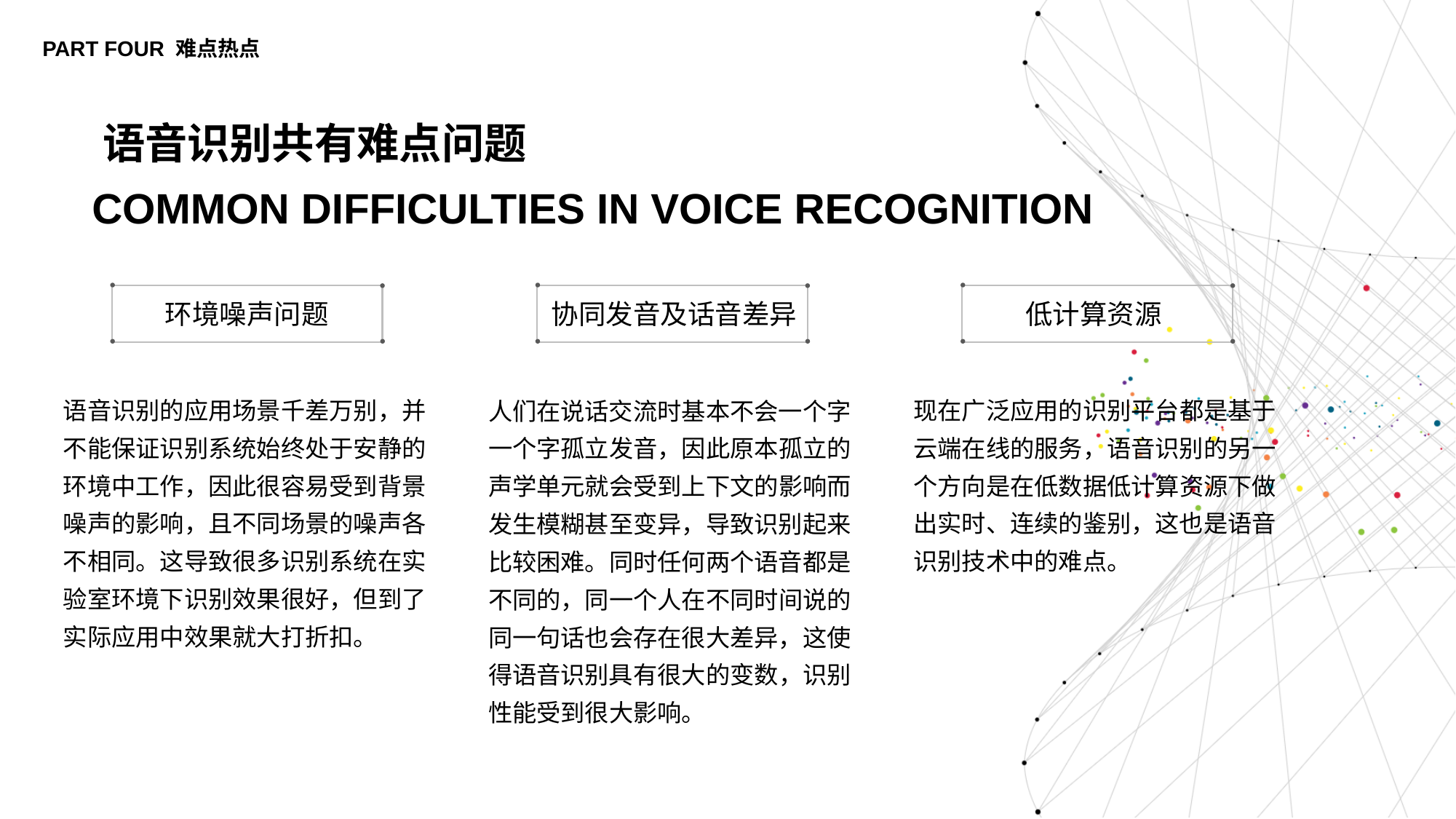

PART FOUR 难点热点
语音识别共有难点问题
COMMON DIFFICULTIES IN VOICE RECOGNITION

环境噪声问题

协同发音及话音差异

低计算资源
语音识别的应用场景千差万别，并不能保证识别系统始终处于安静的环境中工作，因此很容易受到背景噪声的影响，且不同场景的噪声各不相同。这导致很多识别系统在实验室环境下识别效果很好，但到了实际应用中效果就大打折扣。
现在广泛应用的识别平台都是基于云端在线的服务，语音识别的另一个方向是在低数据低计算资源下做出实时、连续的鉴别，这也是语音识别技术中的难点。
人们在说话交流时基本不会一个字一个字孤立发音，因此原本孤立的声学单元就会受到上下文的影响而发生模糊甚至变异，导致识别起来比较困难。同时任何两个语音都是不同的，同一个人在不同时间说的同一句话也会存在很大差异，这使得语音识别具有很大的变数，识别性能受到很大影响。